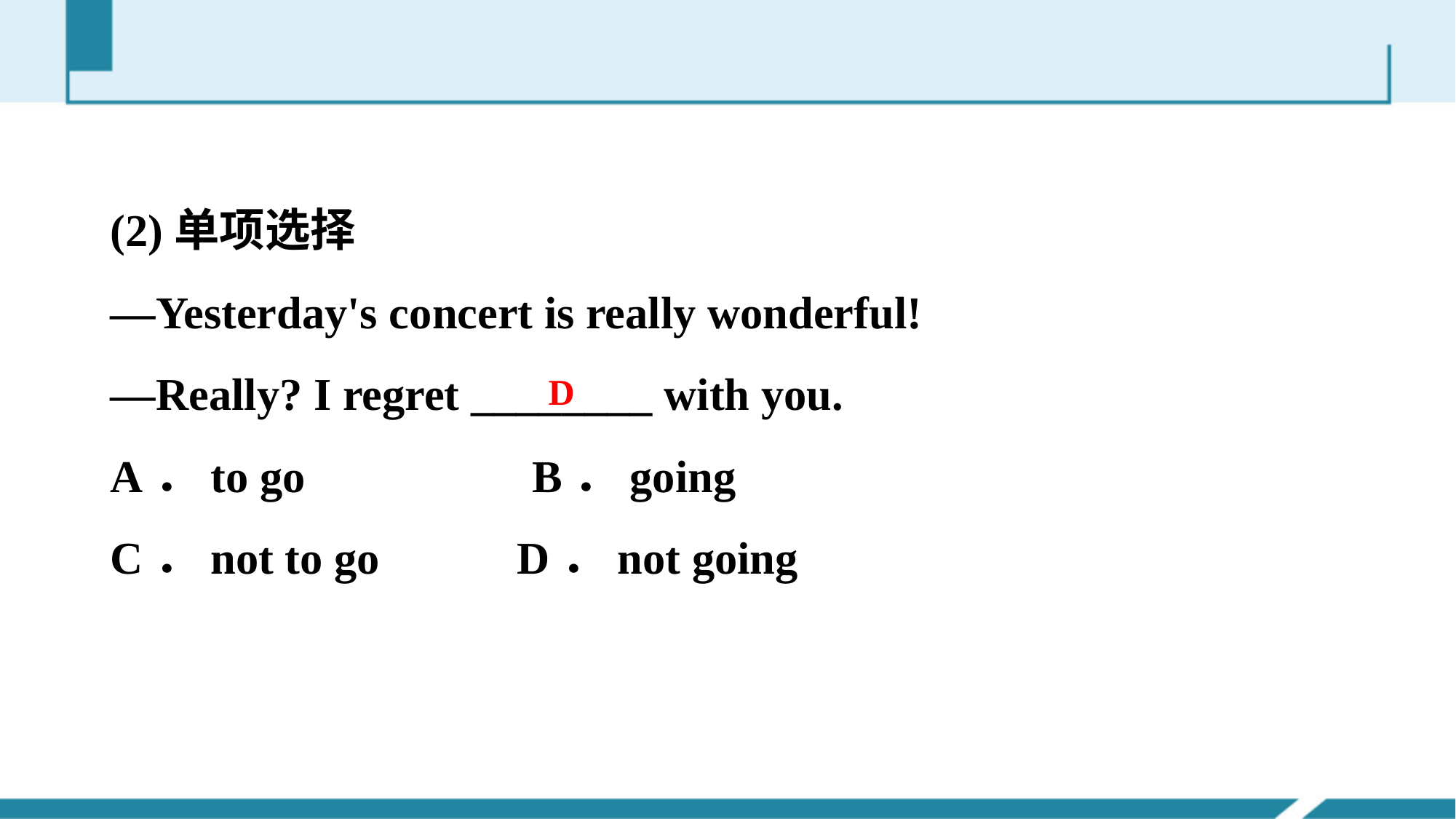

(2)单项选择
—Yesterday's concert is really wonderful!
—Really? I regret ________ with you.
A．to go　　           B．going
C．not to go            D．not going
D